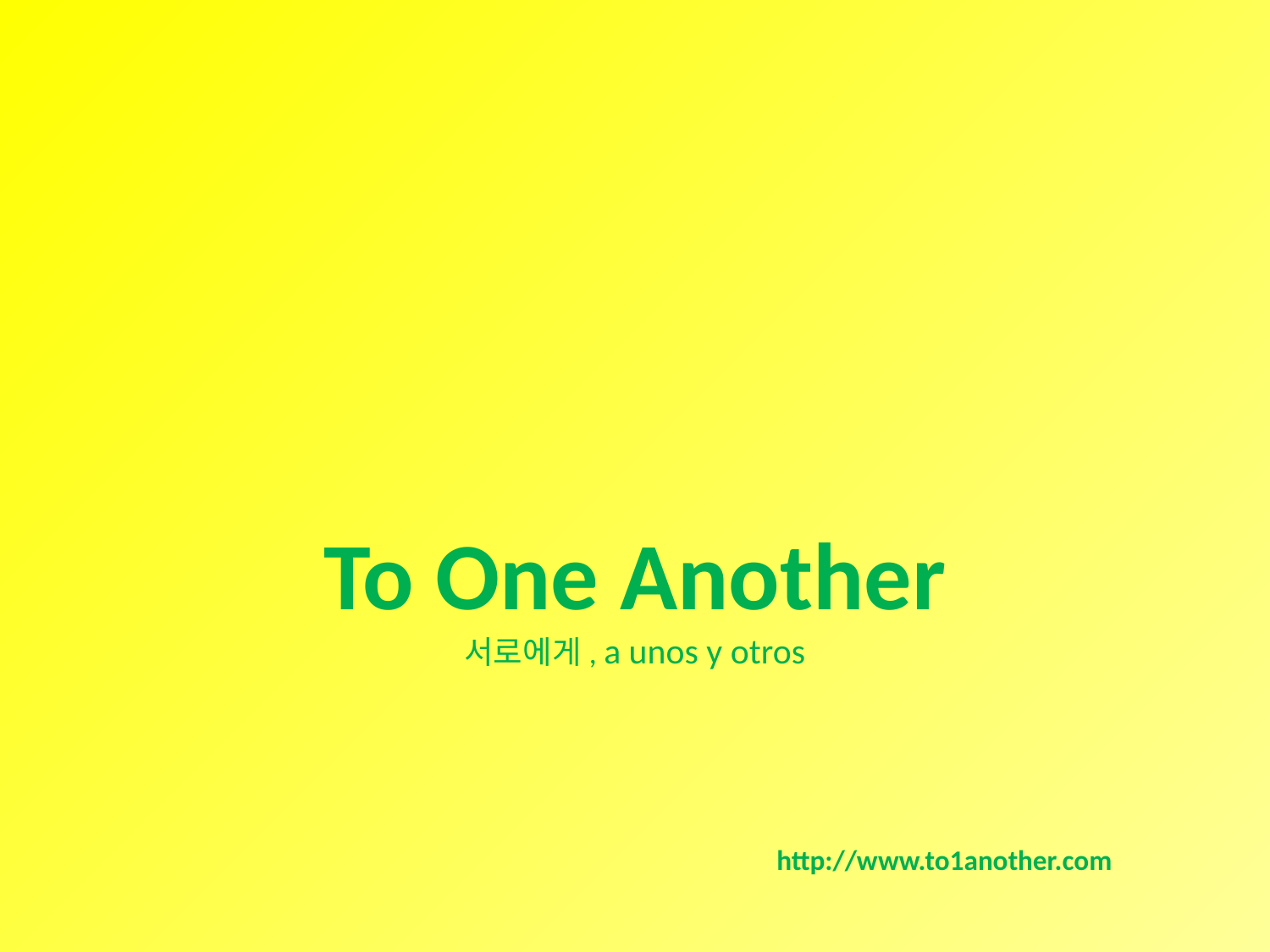

# To One Another 서로에게, a unos y otros
http://www.to1another.com